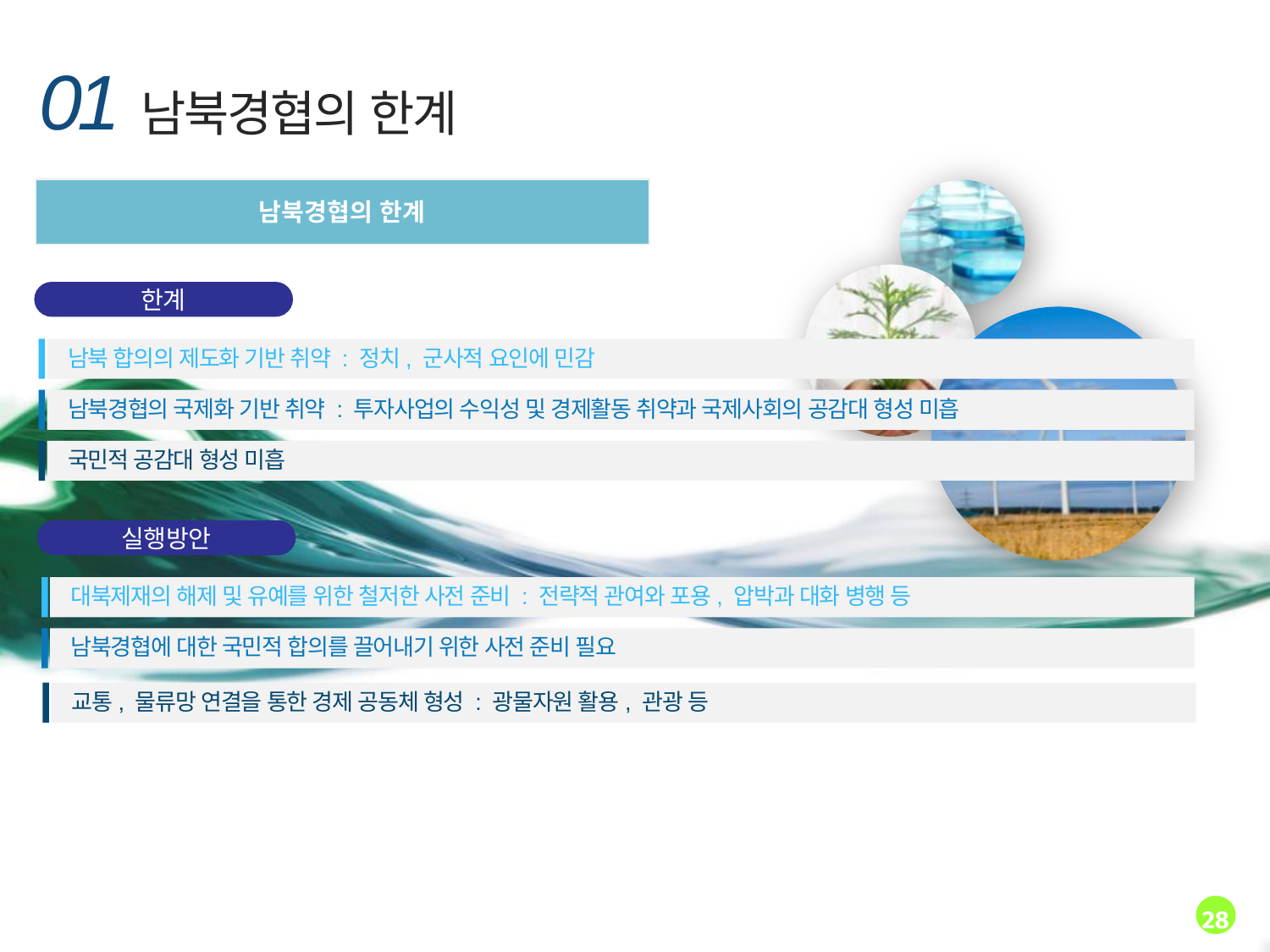

01
남북경협의 한계
남북경협의 한계
한계

남북 합의의 제도화 기반 취약 : 정치, 군사적 요인에 민감

남북경협의 국제화 기반 취약 : 투자사업의 수익성 및 경제활동 취약과 국제사회의 공감대 형성 미흡

국민적 공감대 형성 미흡
실행방안

대북제재의 해제 및 유예를 위한 철저한 사전 준비 : 전략적 관여와 포용, 압박과 대화 병행 등

남북경협에 대한 국민적 합의를 끌어내기 위한 사전 준비 필요

교통, 물류망 연결을 통한 경제 공동체 형성 : 광물자원 활용, 관광 등
28